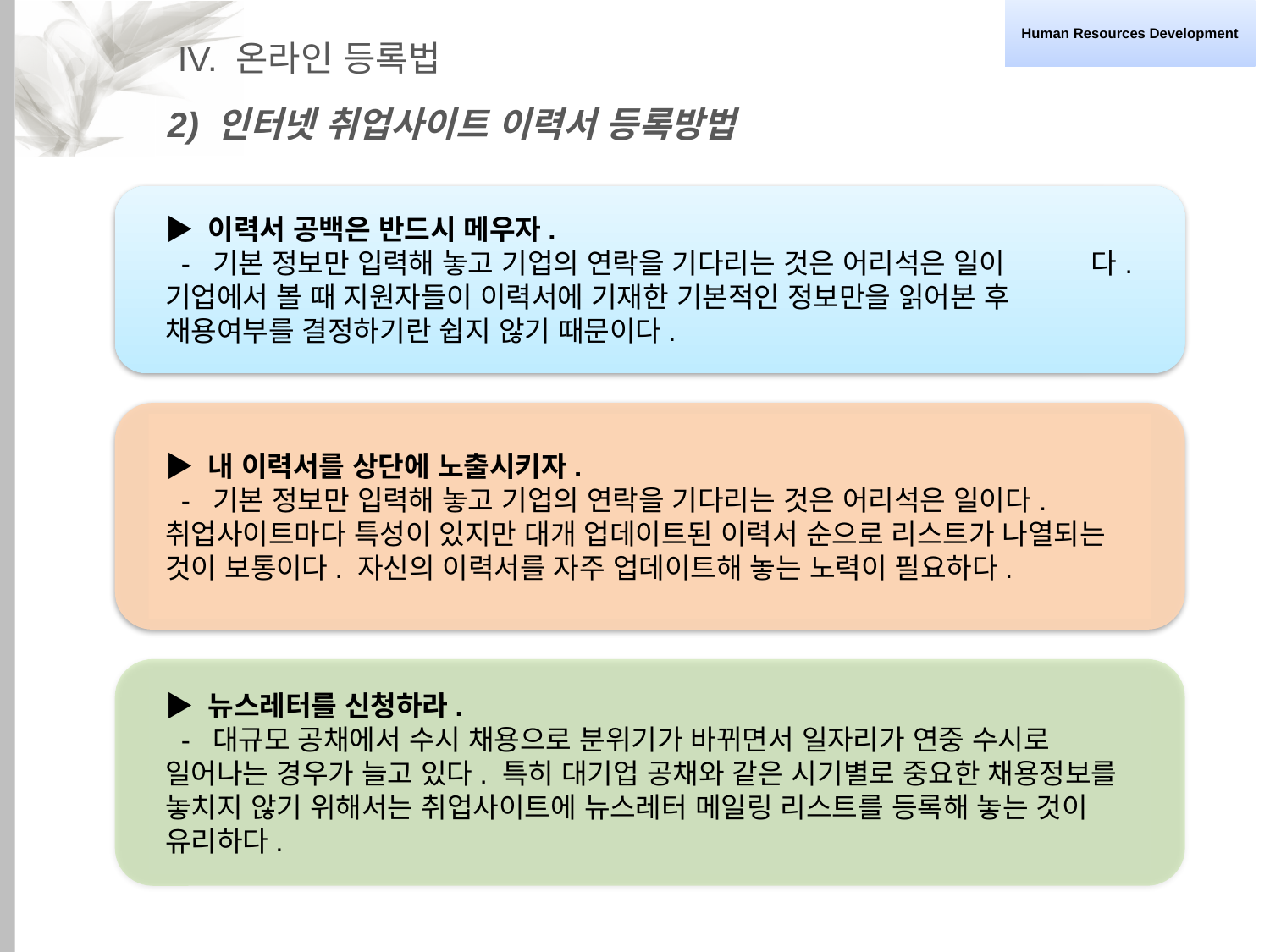

Human Resources Development
HumanResourcesDevelopment
IV. 온라인 등록법
2) 인터넷 취업사이트 이력서 등록방법

▶ 이력서 공백은 반드시 메우자.
  -  기본 정보만 입력해 놓고 기업의 연락을 기다리는 것은 어리석은 일이           다. 기업에서 볼 때 지원자들이 이력서에 기재한 기본적인 정보만을 읽어본 후 채용여부를 결정하기란 쉽지 않기 때문이다.

▶ 내 이력서를 상단에 노출시키자.
  -  기본 정보만 입력해 놓고 기업의 연락을 기다리는 것은 어리석은 일이다. 취업사이트마다 특성이 있지만 대개 업데이트된 이력서 순으로 리스트가 나열되는 것이 보통이다. 자신의 이력서를 자주 업데이트해 놓는 노력이 필요하다.

▶ 뉴스레터를 신청하라.
  -  대규모 공채에서 수시 채용으로 분위기가 바뀌면서 일자리가 연중 수시로 일어나는 경우가 늘고 있다. 특히 대기업 공채와 같은 시기별로 중요한 채용정보를 놓치지 않기 위해서는 취업사이트에 뉴스레터 메일링 리스트를 등록해 놓는 것이 유리하다.